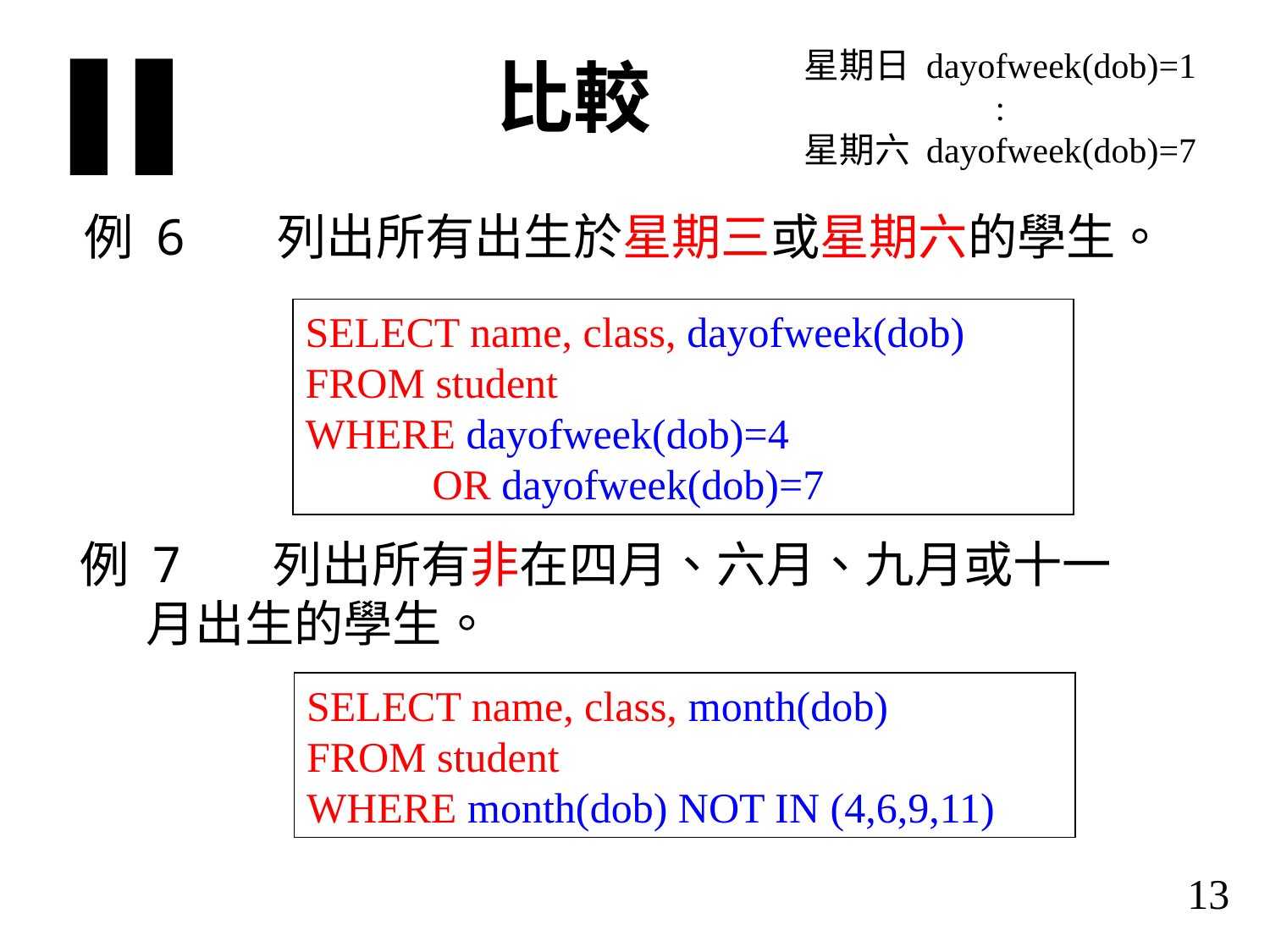

II
星期日 dayofweek(dob)=1
:
星期六 dayofweek(dob)=7
比較
例 6	列出所有出生於星期三或星期六的學生。
SELECT name, class, dayofweek(dob)
FROM student
WHERE dayofweek(dob)=4
	OR dayofweek(dob)=7
例 7	列出所有非在四月、六月、九月或十一月出生的學生。
SELECT name, class, month(dob)
FROM student
WHERE month(dob) NOT IN (4,6,9,11)
13